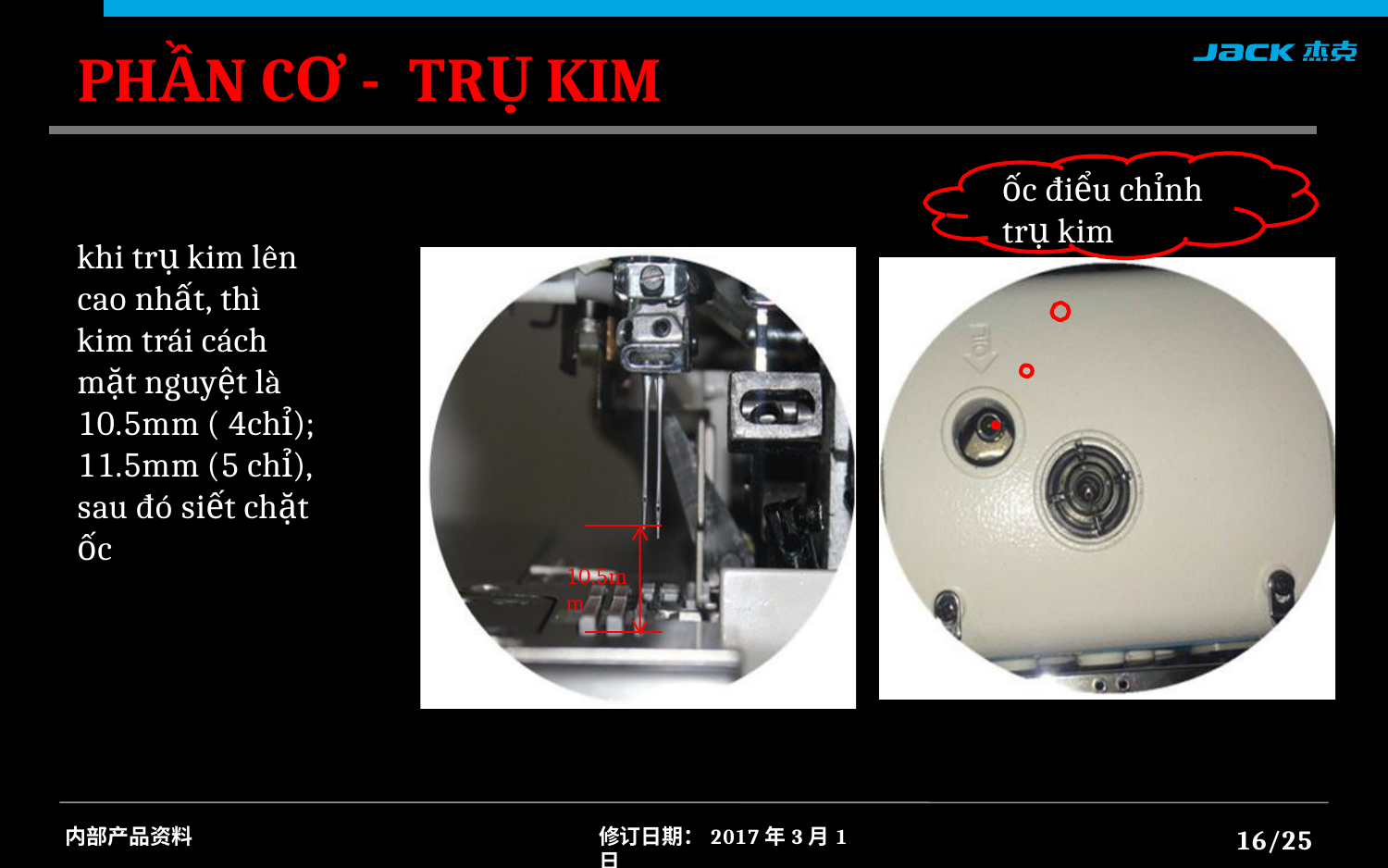

PHẦN CƠ -  TRỤ KIM

ốc điểu chỉnh trụ kim

khi trụ kim lên cao nhất, thì kim trái cách mặt nguyệt là 10.5mm ( 4chỉ); 11.5mm (5 chỉ), sau đó siết chặt ốc

10.5mm

16/25
内部产品资料
修订日期：2017年3月1日